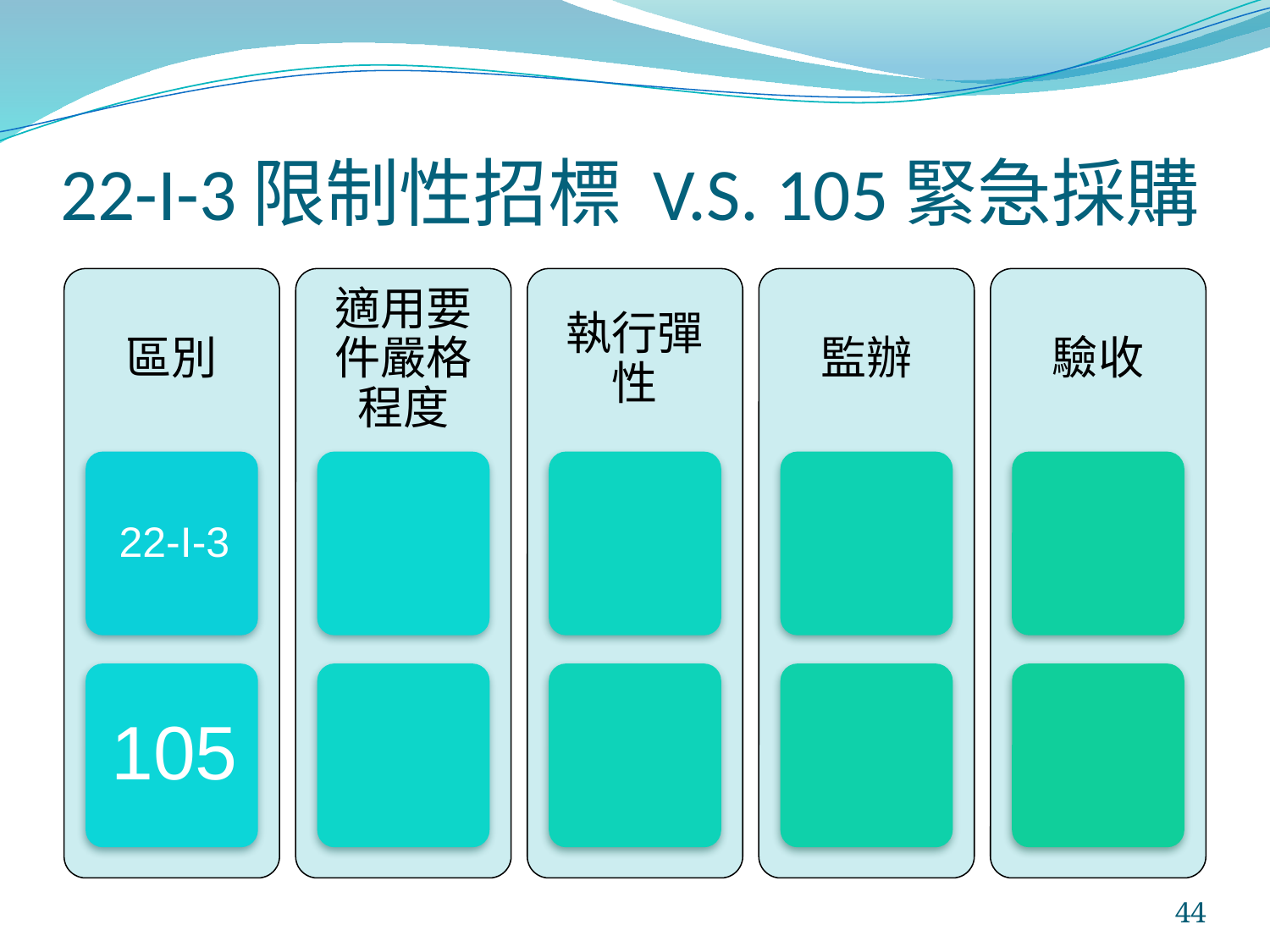

# 22-I-3限制性招標 V.S. 105緊急採購
區別
22-I-3
105
適用要件嚴格程度

執行彈性

監辦

驗收

44